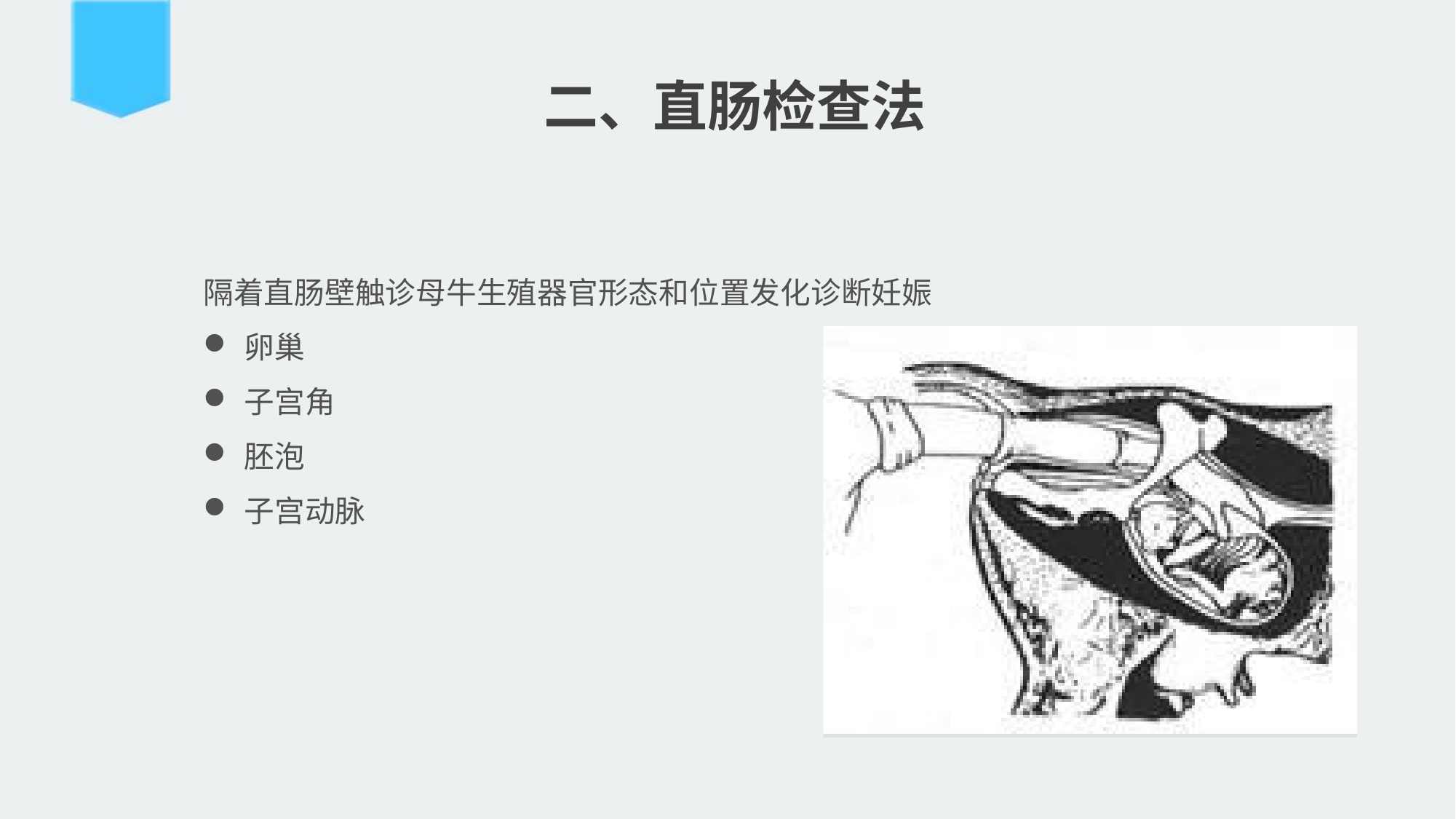

# 二、直肠检查法
隔着直肠壁触诊母牛生殖器官形态和位置发化诊断妊娠
卵巢
子宫角
胚泡
子宫动脉